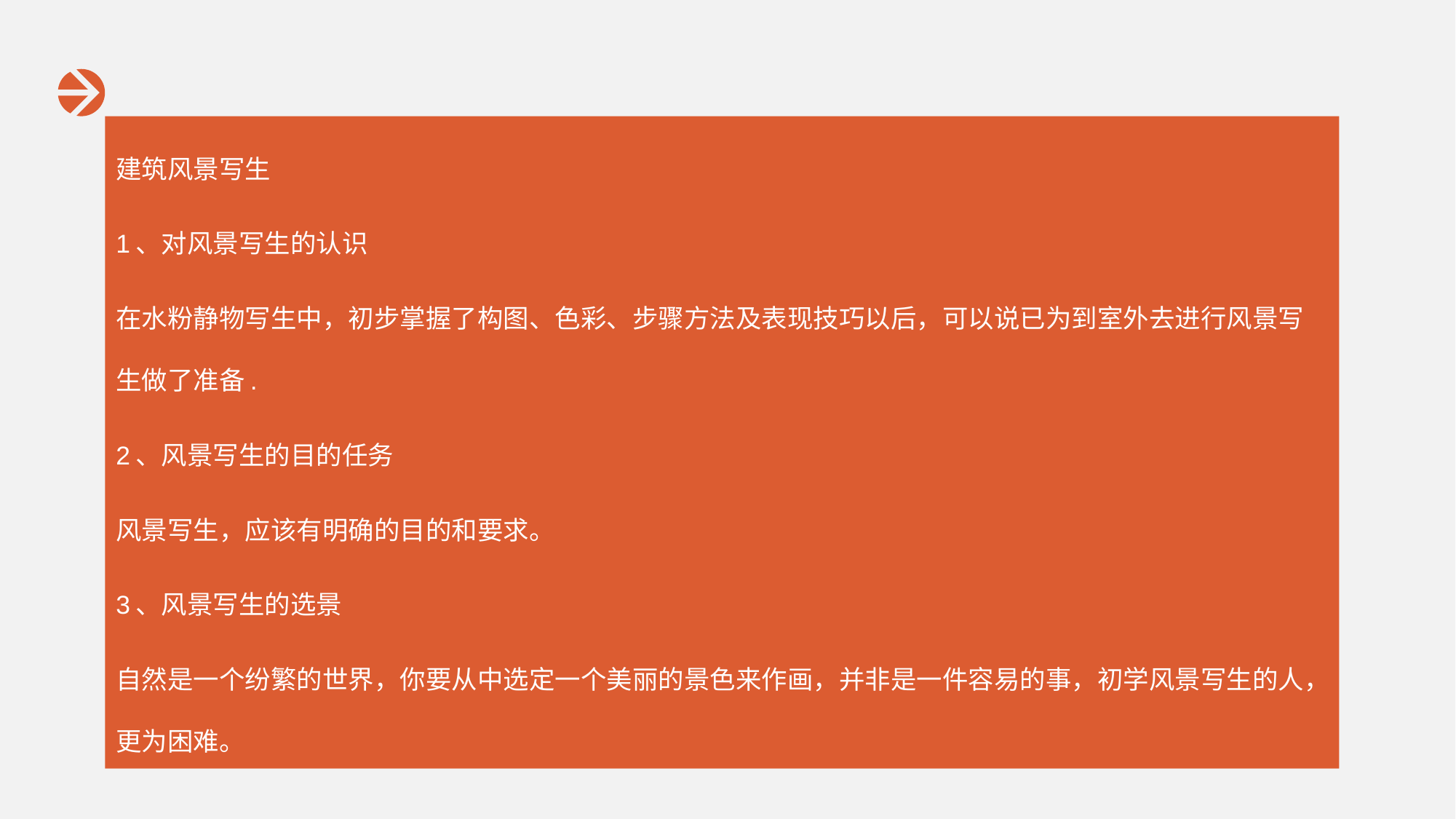

建筑风景写生
1、对风景写生的认识
在水粉静物写生中，初步掌握了构图、色彩、步骤方法及表现技巧以后，可以说已为到室外去进行风景写生做了准备.
2、风景写生的目的任务
风景写生，应该有明确的目的和要求。
3、风景写生的选景
自然是一个纷繁的世界，你要从中选定一个美丽的景色来作画，并非是一件容易的事，初学风景写生的人，更为困难。